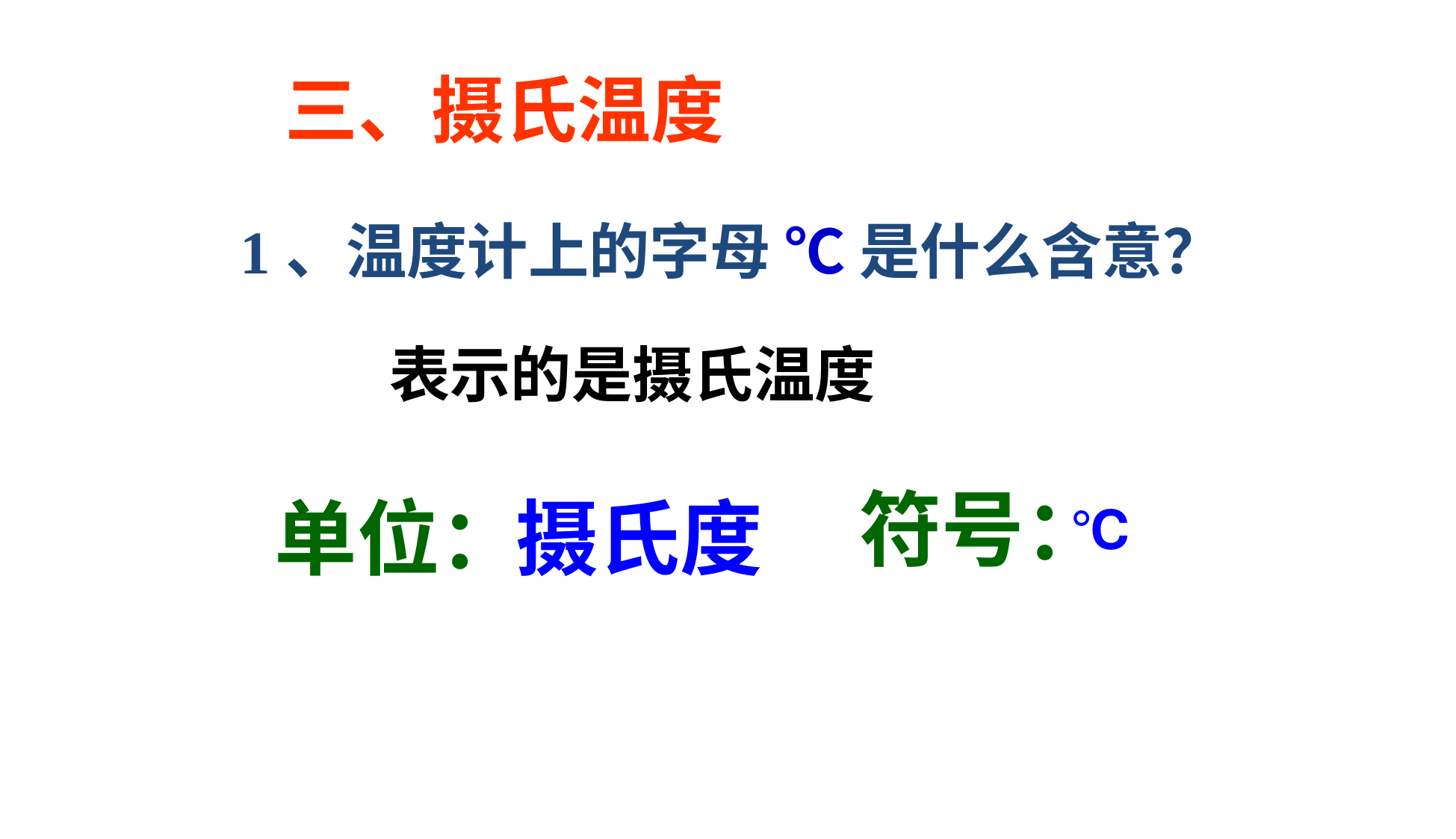

三、摄氏温度
1、温度计上的字母 ℃ 是什么含意？
表示的是摄氏温度
符号：
单位：
摄氏度
℃